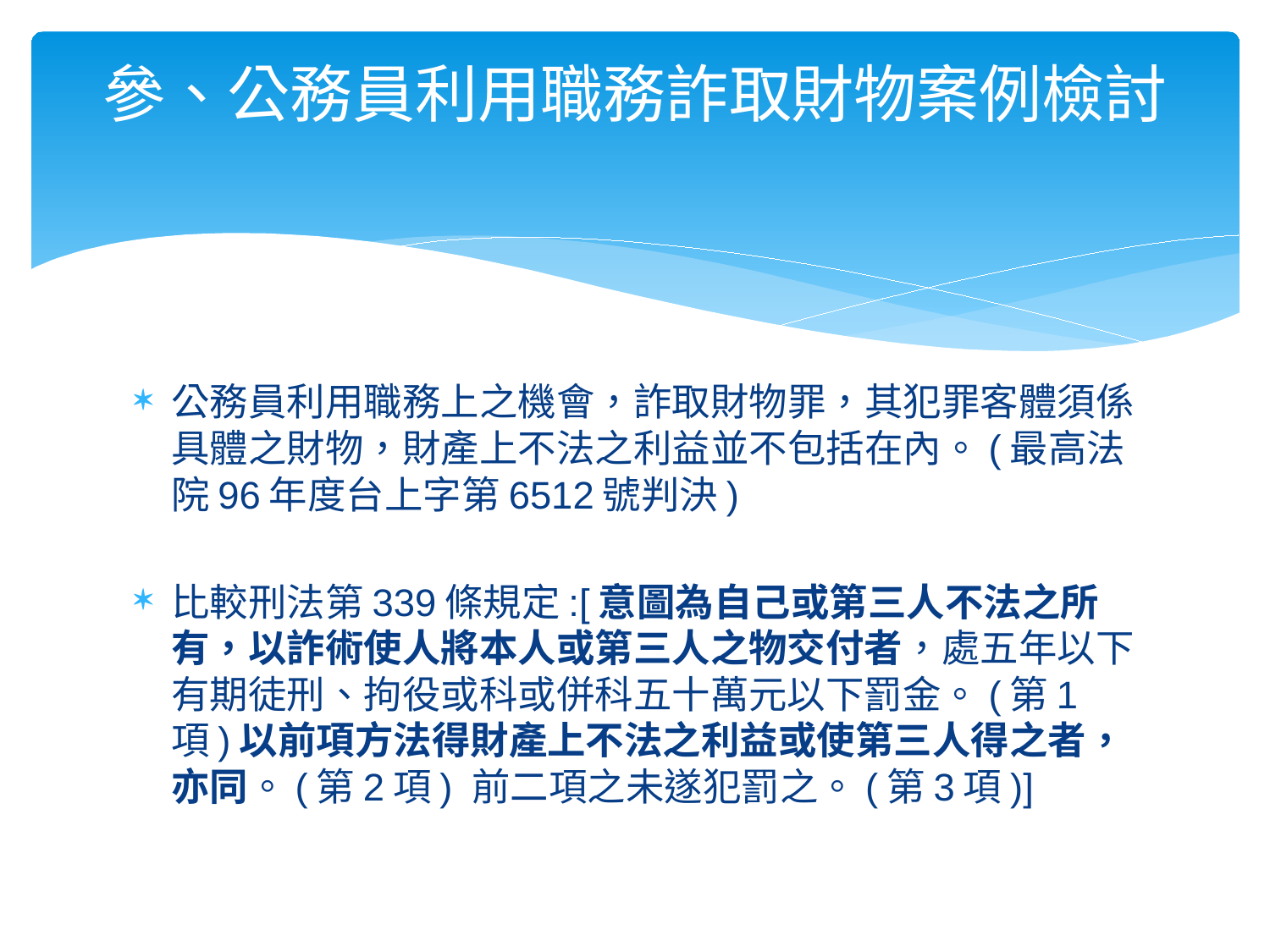

# 參、公務員利用職務詐取財物案例檢討
公務員利用職務上之機會，詐取財物罪，其犯罪客體須係具體之財物，財產上不法之利益並不包括在內。(最高法院96年度台上字第6512號判決)

比較刑法第339條規定:[意圖為自己或第三人不法之所有，以詐術使人將本人或第三人之物交付者，處五年以下有期徒刑、拘役或科或併科五十萬元以下罰金。(第1項)以前項方法得財產上不法之利益或使第三人得之者，亦同。(第2項) 前二項之未遂犯罰之。(第3項)]